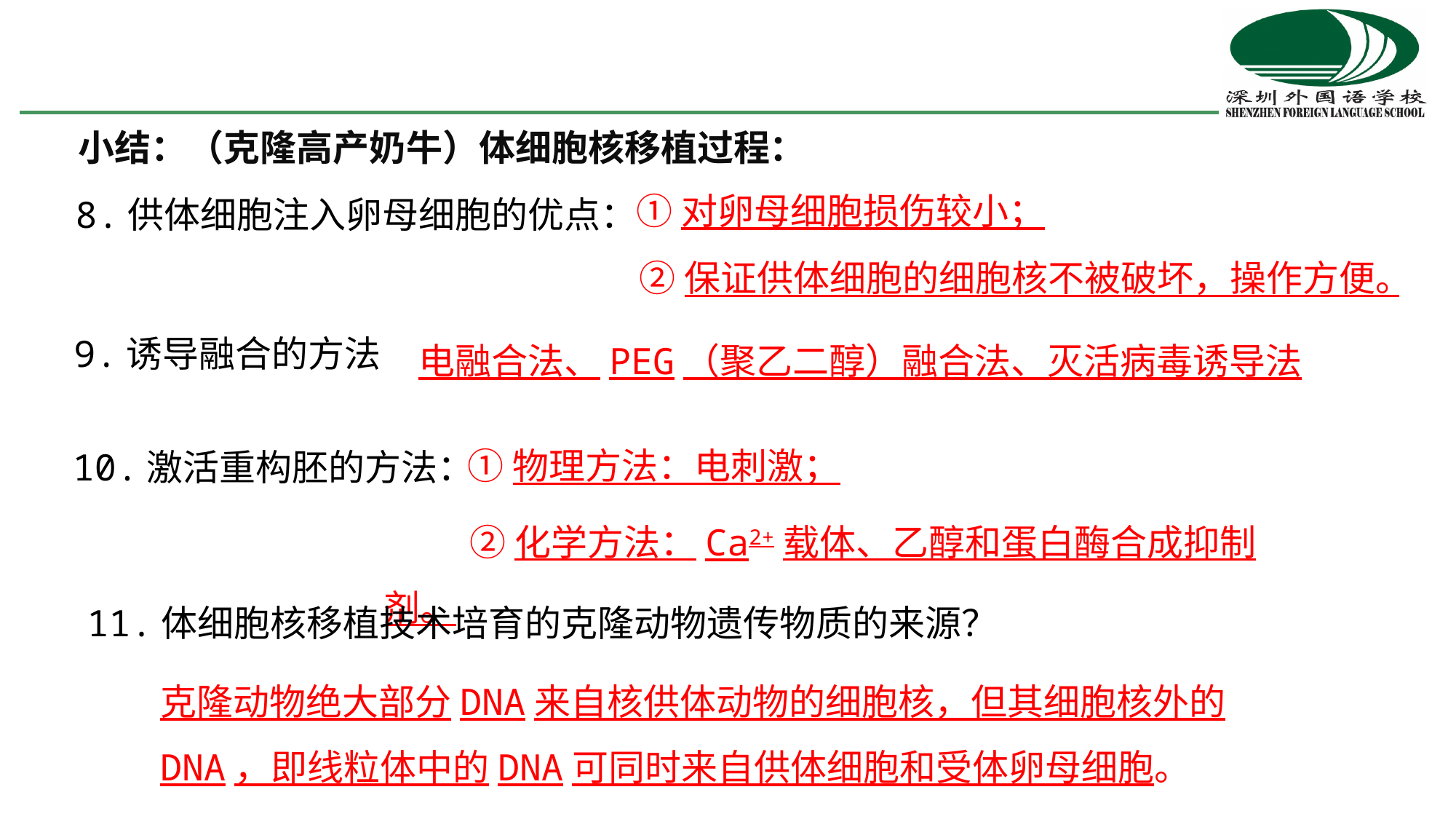

小结：（克隆高产奶牛）体细胞核移植过程：
①对卵母细胞损伤较小；
8.供体细胞注入卵母细胞的优点：
②保证供体细胞的细胞核不被破坏，操作方便。
电融合法、PEG（聚乙二醇）融合法、灭活病毒诱导法
9.诱导融合的方法
①物理方法：电刺激；
10.激活重构胚的方法：
②化学方法：Ca2+载体、乙醇和蛋白酶合成抑制剂。
11.体细胞核移植技术培育的克隆动物遗传物质的来源？
克隆动物绝大部分DNA来自核供体动物的细胞核，但其细胞核外的DNA，即线粒体中的DNA可同时来自供体细胞和受体卵母细胞。